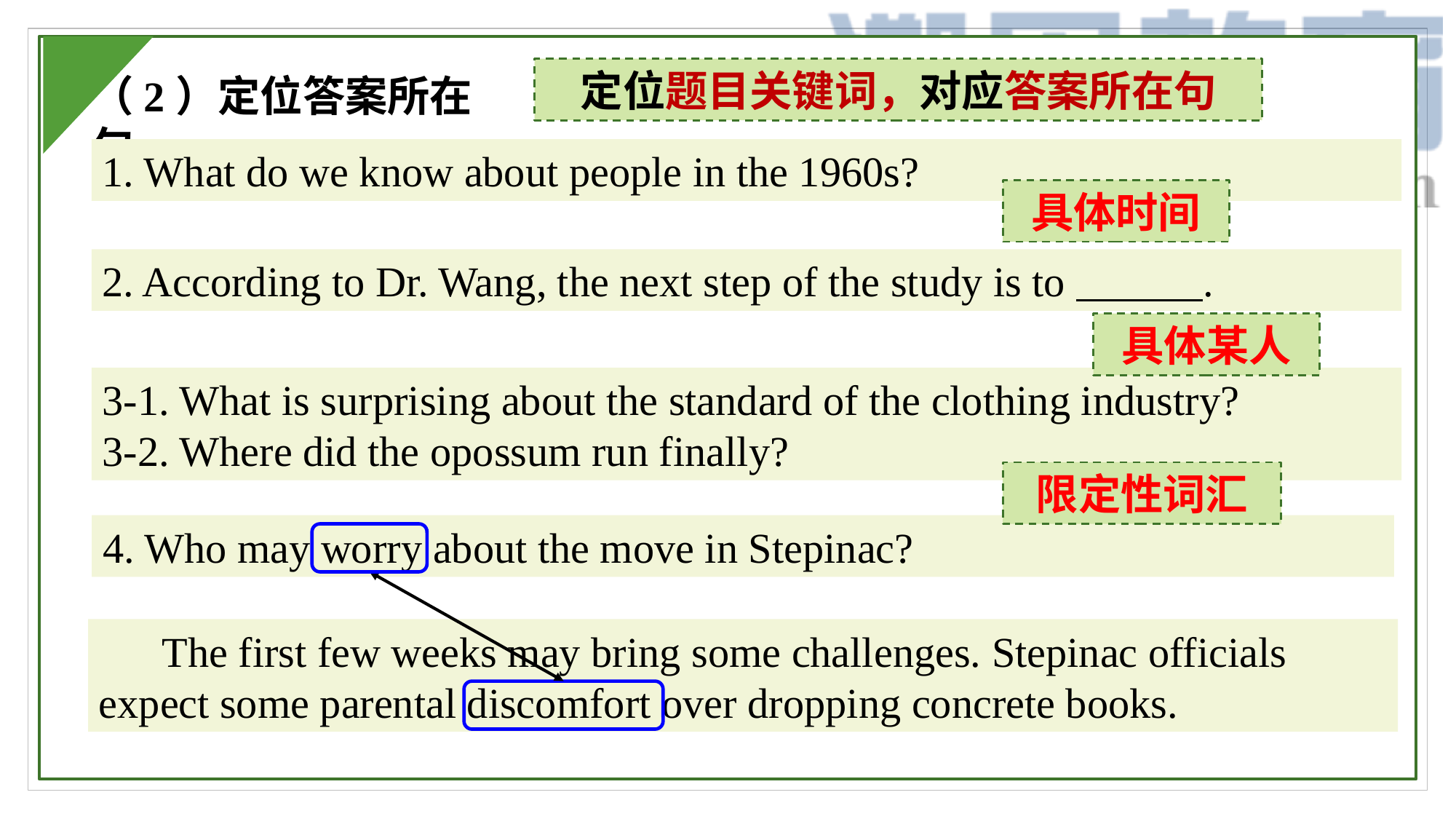

定位题目关键词，对应答案所在句
（2）定位答案所在句
1. What do we know about people in the 1960s?
具体时间
2. According to Dr. Wang, the next step of the study is to             .
具体某人
3-1. What is surprising about the standard of the clothing industry?
3-2. Where did the opossum run finally?
限定性词汇
4. Who may worry about the move in Stepinac?

      The first few weeks may bring some challenges. Stepinac officials expect some parental discomfort over dropping concrete books.